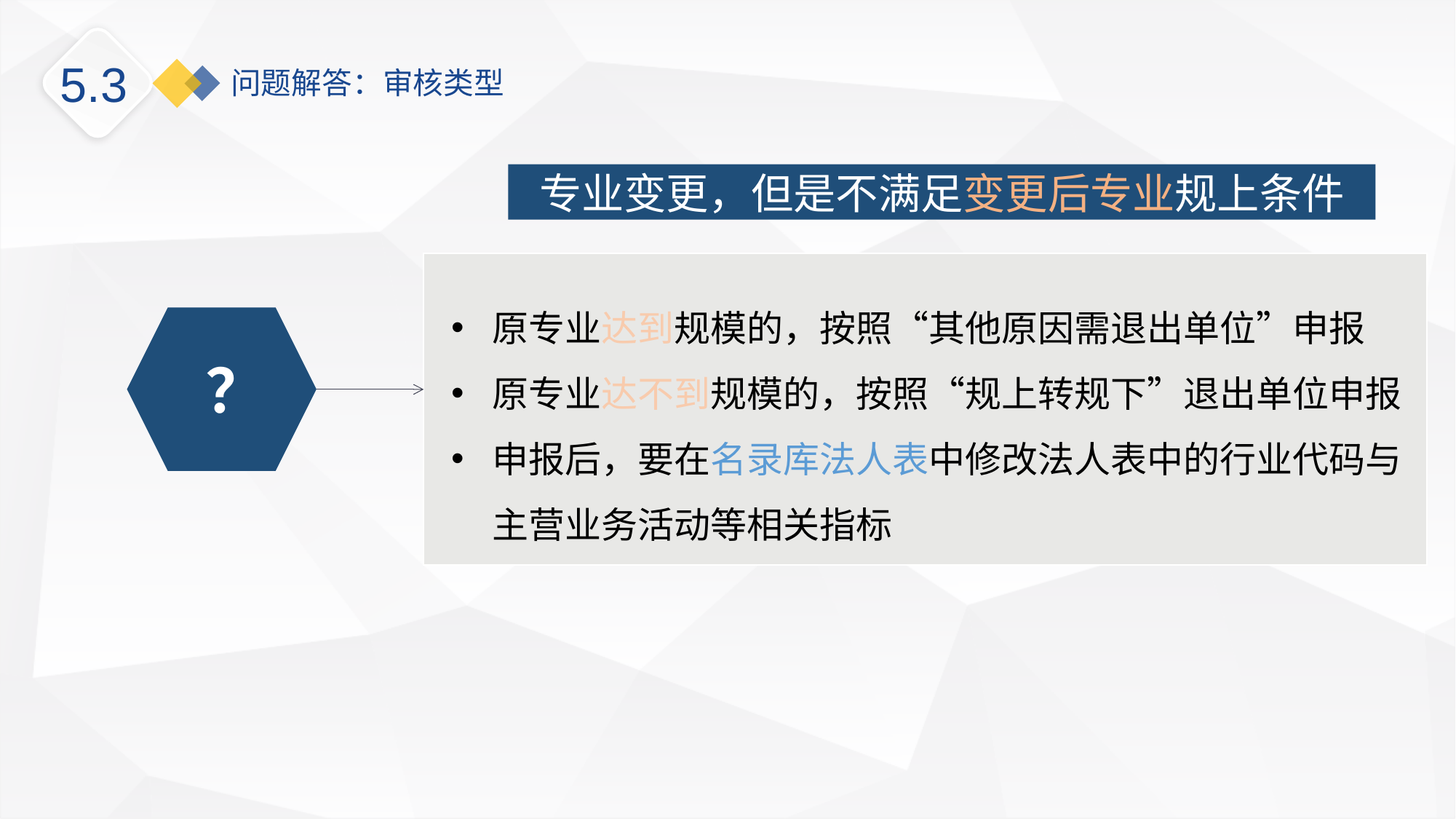

5.3
问题解答：审核类型

专业变更，但是不满足变更后专业规上条件

原专业达到规模的，按照“其他原因需退出单位”申报
原专业达不到规模的，按照“规上转规下”退出单位申报
申报后，要在名录库法人表中修改法人表中的行业代码与主营业务活动等相关指标

 ？
63